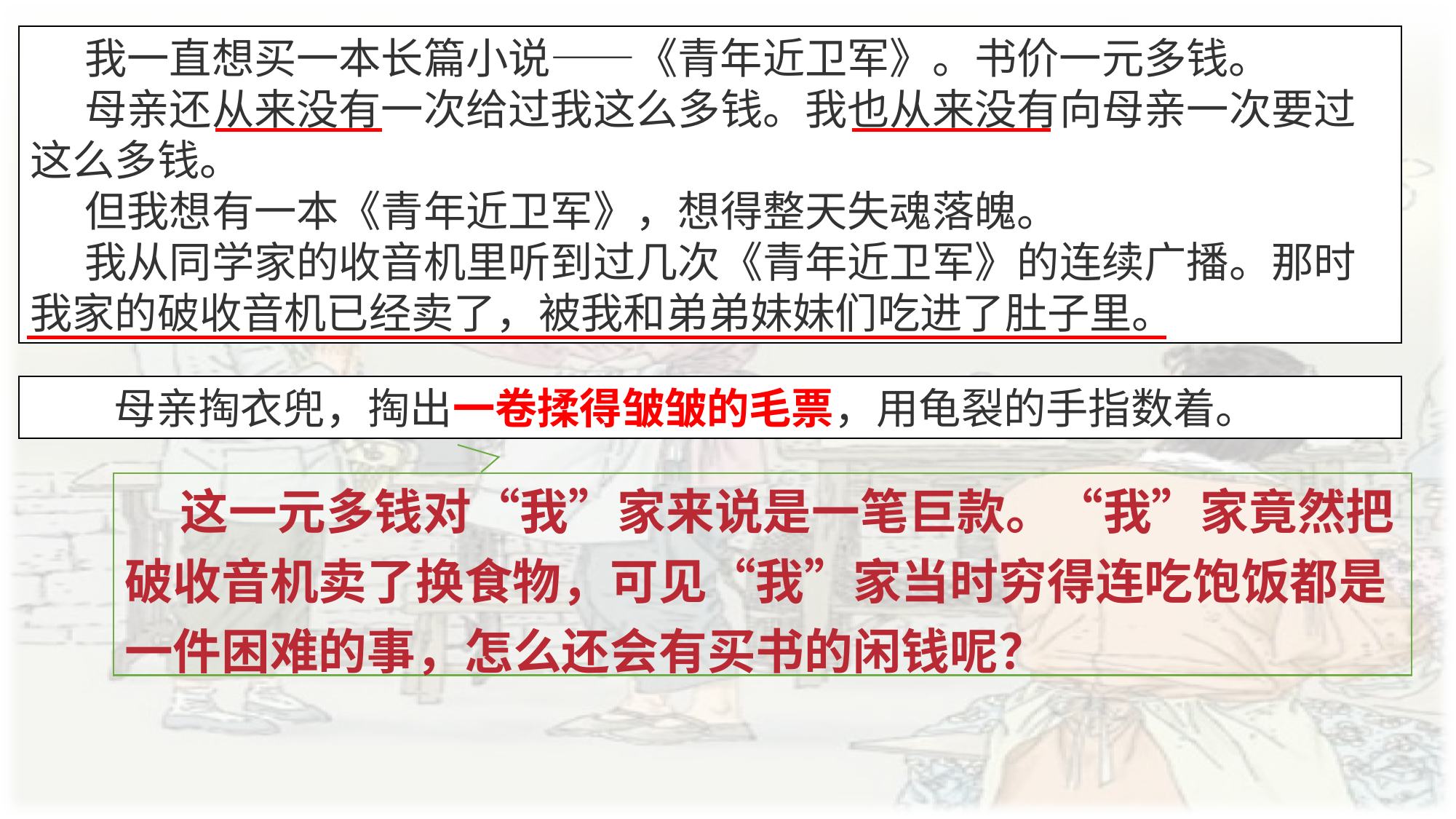

我一直想买一本长篇小说——《青年近卫军》。书价一元多钱。
母亲还从来没有一次给过我这么多钱。我也从来没有向母亲一次要过这么多钱。
但我想有一本《青年近卫军》，想得整天失魂落魄。
我从同学家的收音机里听到过几次《青年近卫军》的连续广播。那时我家的破收音机已经卖了，被我和弟弟妹妹们吃进了肚子里。
  母亲掏衣兜，掏出一卷揉得皱皱的毛票，用龟裂的手指数着。
    这一元多钱对“我”家来说是一笔巨款。“我”家竟然把破收音机卖了换食物，可见“我”家当时穷得连吃饱饭都是一件困难的事，怎么还会有买书的闲钱呢？